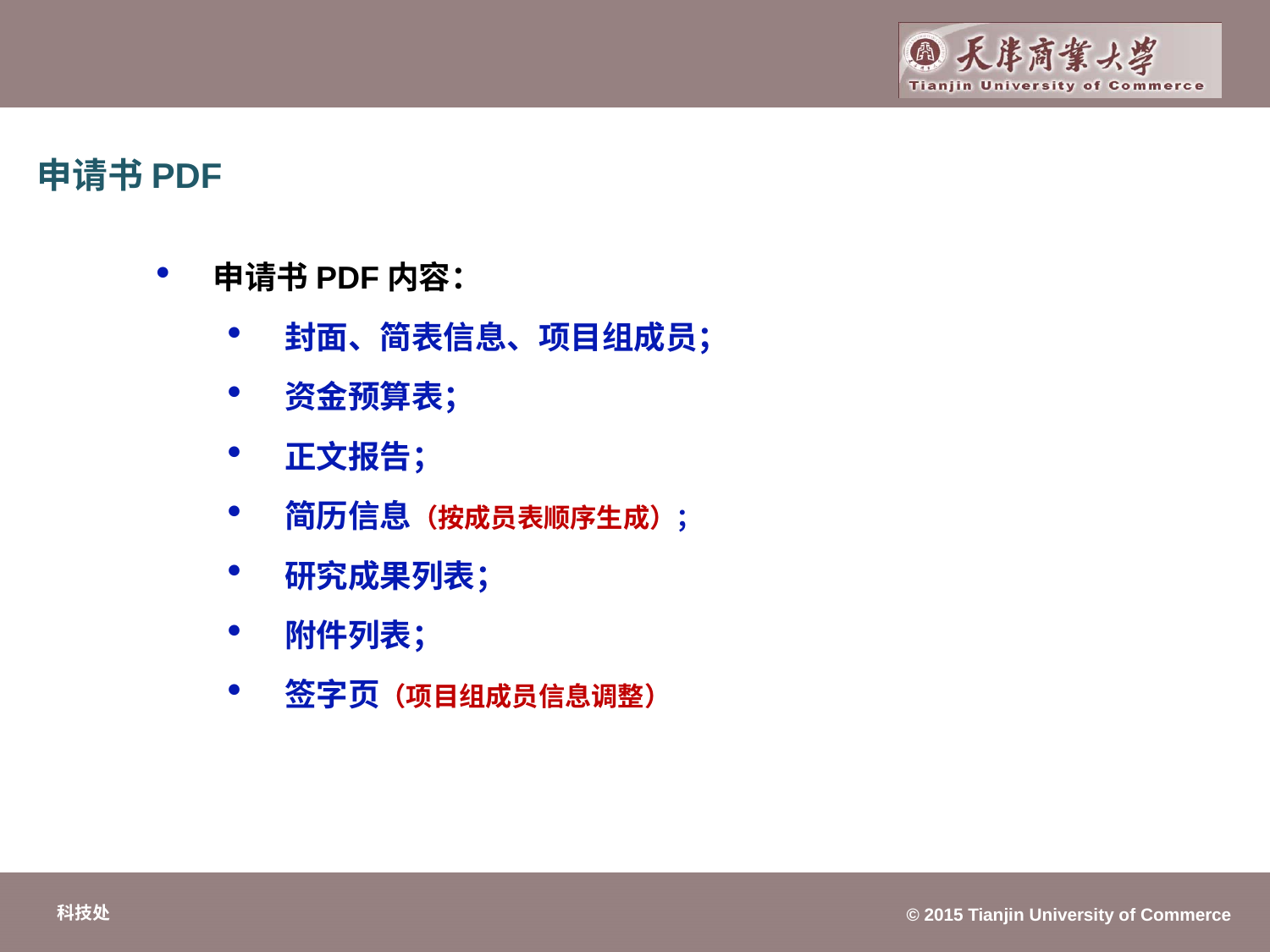

申请书PDF
申请书PDF内容：
封面、简表信息、项目组成员；
资金预算表；
正文报告；
简历信息（按成员表顺序生成）；
研究成果列表；
附件列表；
签字页（项目组成员信息调整）